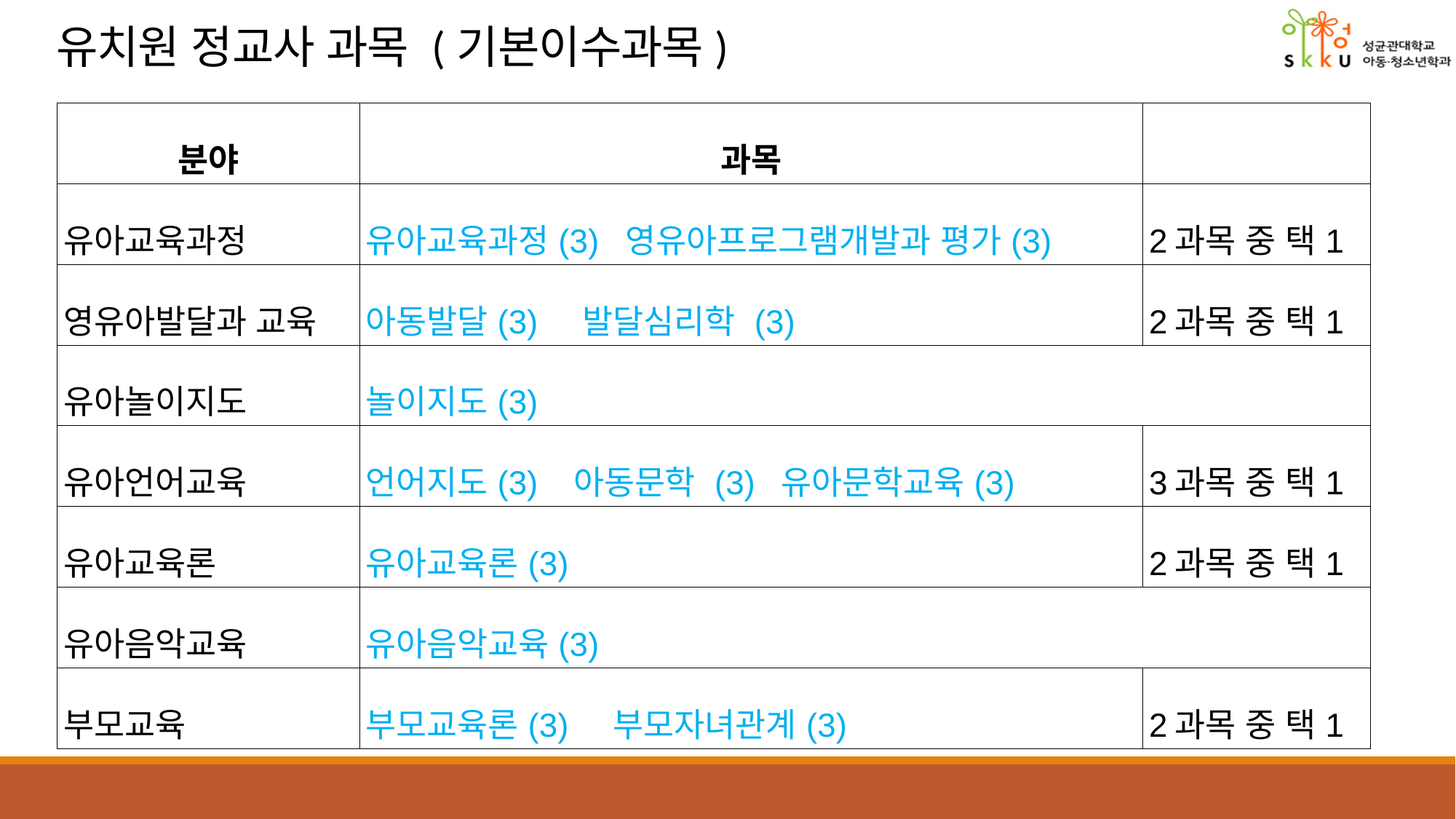

# 유치원 정교사 과목 (기본이수과목)

| 분야 | 과목 |  |
| --- | --- | --- |
| 유아교육과정 | 유아교육과정(3) 영유아프로그램개발과 평가(3) | 2과목 중 택1 |
| 영유아발달과 교육 | 아동발달(3) 발달심리학 (3) | 2과목 중 택1 |
| 유아놀이지도 | 놀이지도(3) |  |
| 유아언어교육 | 언어지도(3) 아동문학 (3) 유아문학교육(3) | 3과목 중 택1 |
| 유아교육론 | 유아교육론(3) | 2과목 중 택1 |
| 유아음악교육 | 유아음악교육(3) |  |
| 부모교육 | 부모교육론(3) 부모자녀관계(3) | 2과목 중 택1 |